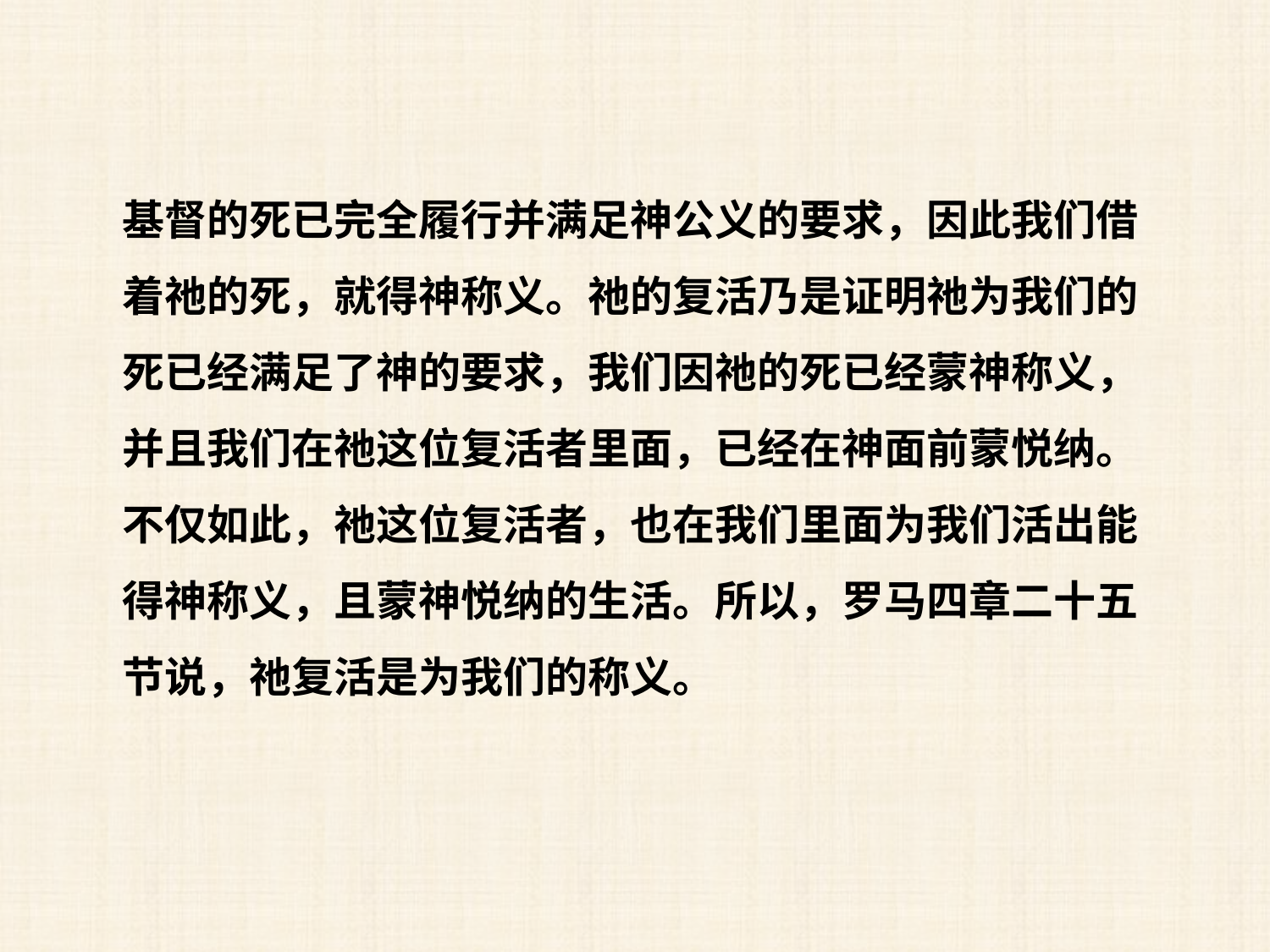

基督的死已完全履行并满足神公义的要求，因此我们借着祂的死，就得神称义。祂的复活乃是证明祂为我们的死已经满足了神的要求，我们因祂的死已经蒙神称义，并且我们在祂这位复活者里面，已经在神面前蒙悦纳。不仅如此，祂这位复活者，也在我们里面为我们活出能得神称义，且蒙神悦纳的生活。所以，罗马四章二十五节说，祂复活是为我们的称义。